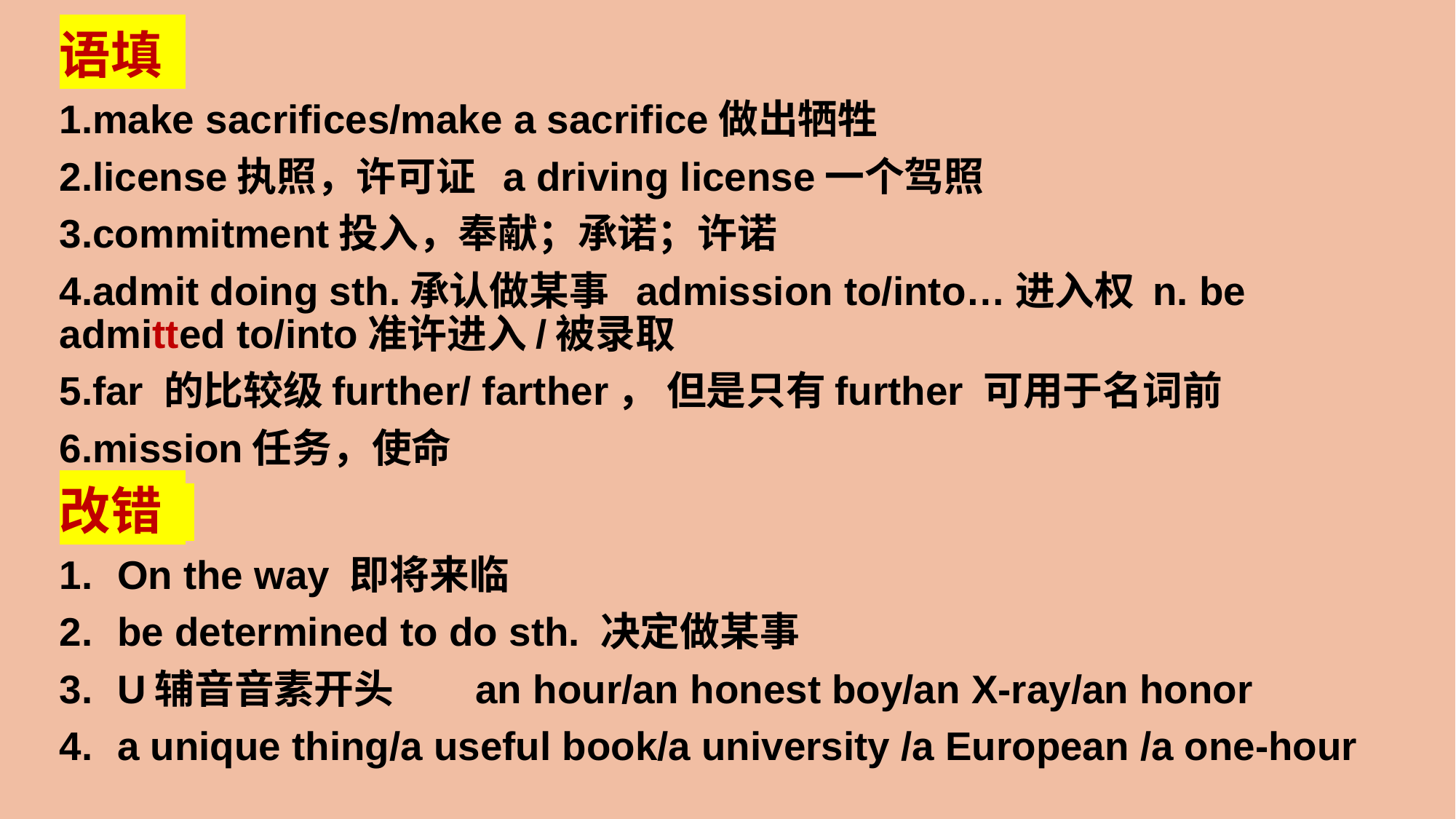

语填
1.make sacrifices/make a sacrifice做出牺牲
2.license执照，许可证  a driving license一个驾照
3.commitment投入，奉献；承诺；许诺
4.admit doing sth.承认做某事  admission to/into…进入权 n. be admitted to/into准许进入/被录取
5.far 的比较级further/ farther， 但是只有further 可用于名词前
6.mission任务，使命
改错
On the way 即将来临
be determined to do sth. 决定做某事
U辅音音素开头        an hour/an honest boy/an X-ray/an honor
a unique thing/a useful book/a university /a European /a one-hour